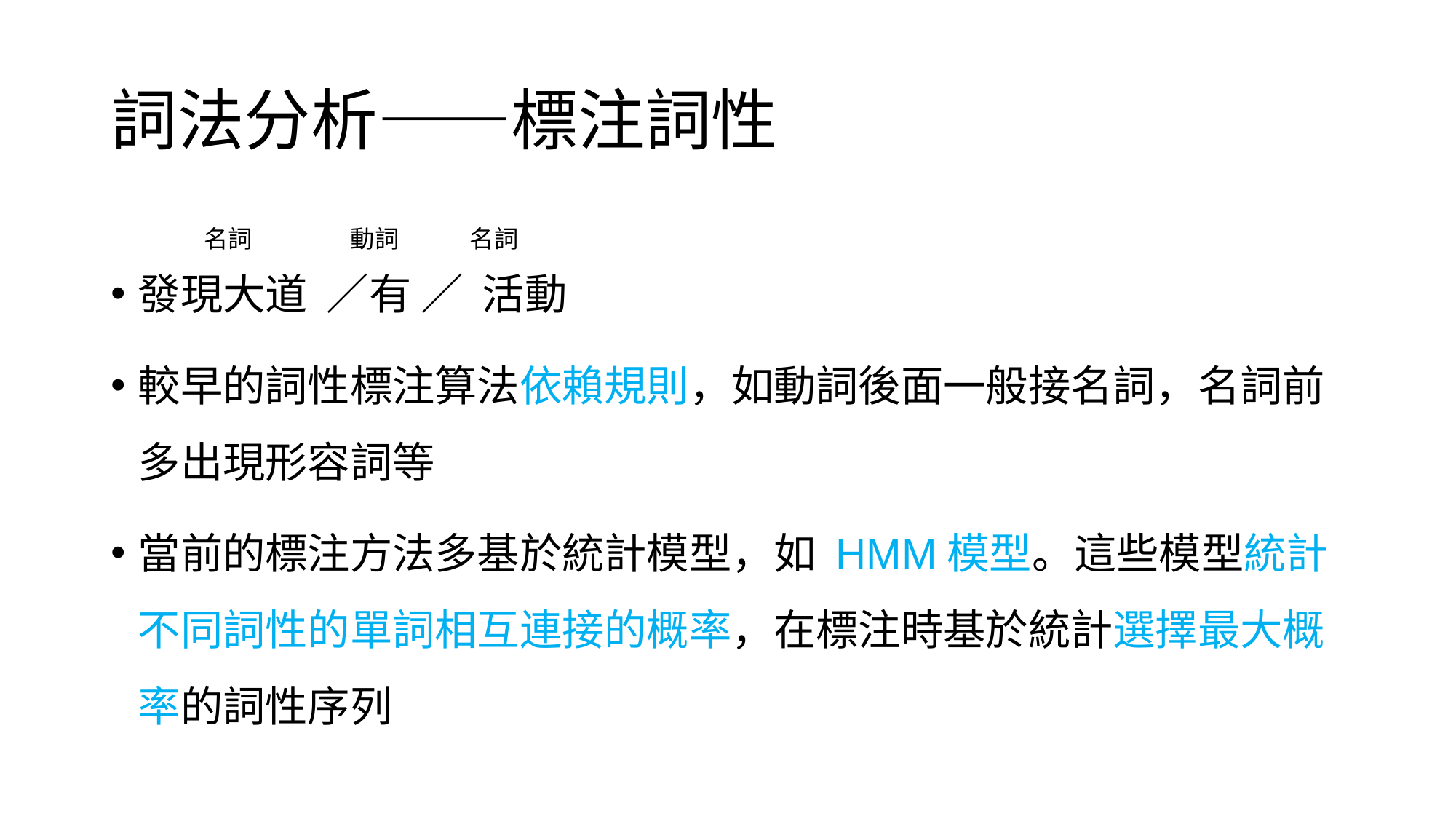

# 詞法分析——標注詞性
                名詞                  動詞             名詞
發現大道  ／有 ／  活動
較早的詞性標注算法依賴規則，如動詞後面一般接名詞，名詞前多出現形容詞等
當前的標注方法多基於統計模型，如 HMM模型。這些模型統計不同詞性的單詞相互連接的概率，在標注時基於統計選擇最大概率的詞性序列